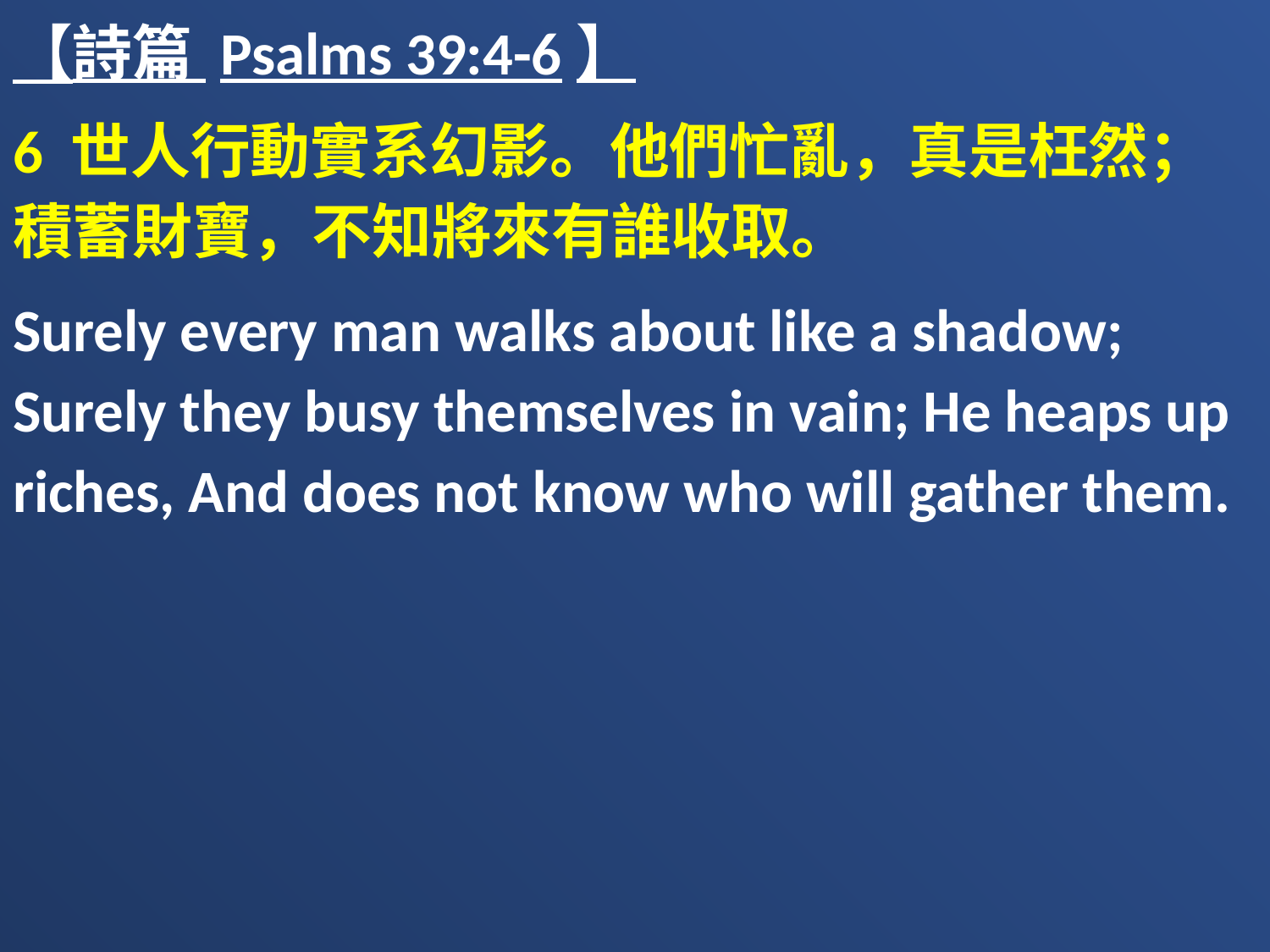

【詩篇 Psalms 39:4-6】
6 世人行動實系幻影。他們忙亂，真是枉然；積蓄財寶，不知將來有誰收取。
Surely every man walks about like a shadow; Surely they busy themselves in vain; He heaps up riches, And does not know who will gather them.